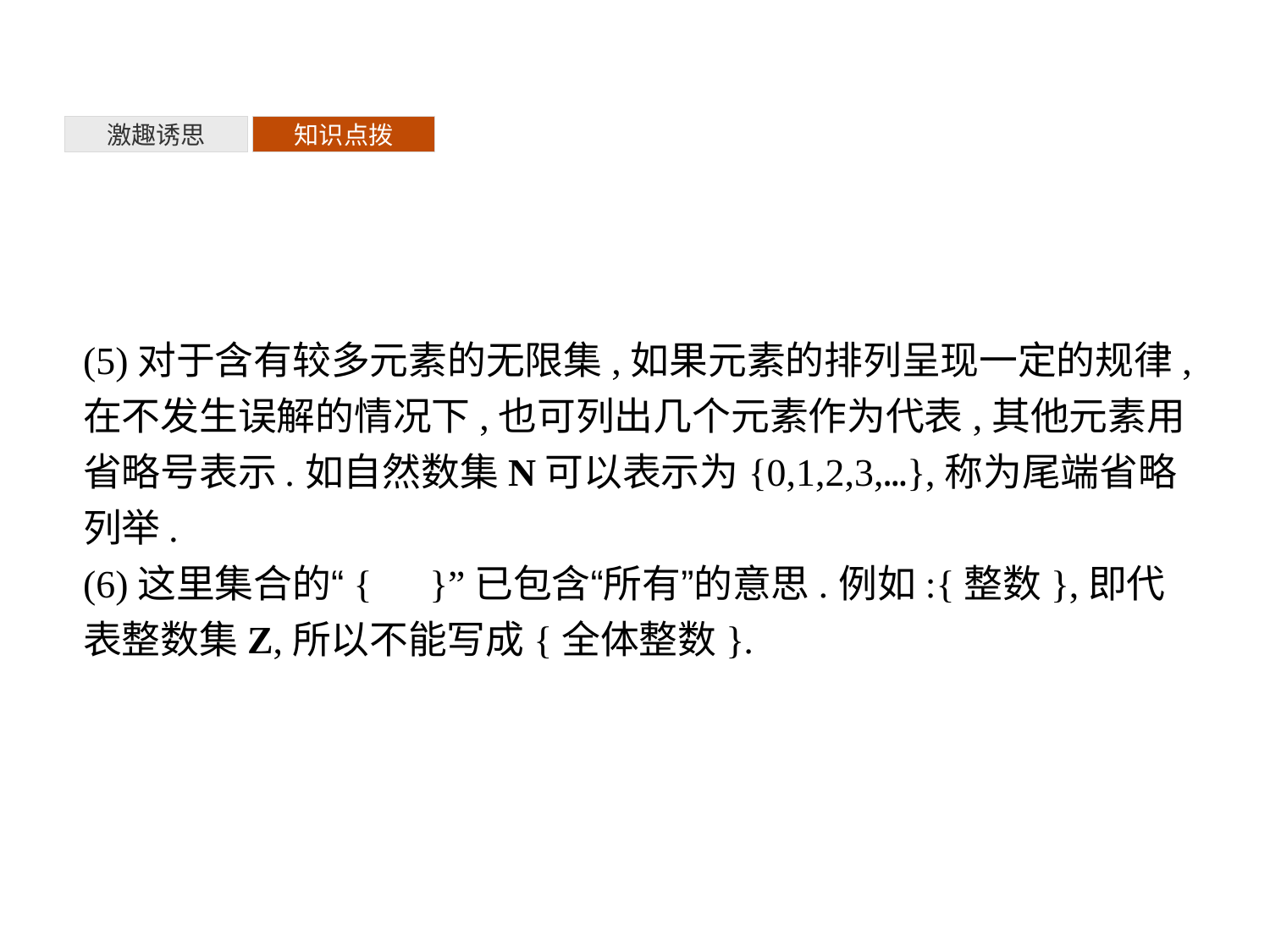

激趣诱思
知识点拨
(5)对于含有较多元素的无限集,如果元素的排列呈现一定的规律,在不发生误解的情况下,也可列出几个元素作为代表,其他元素用省略号表示.如自然数集N可以表示为{0,1,2,3,…},称为尾端省略列举.
(6)这里集合的“{　}”已包含“所有”的意思.例如:{整数},即代表整数集Z,所以不能写成{全体整数}.